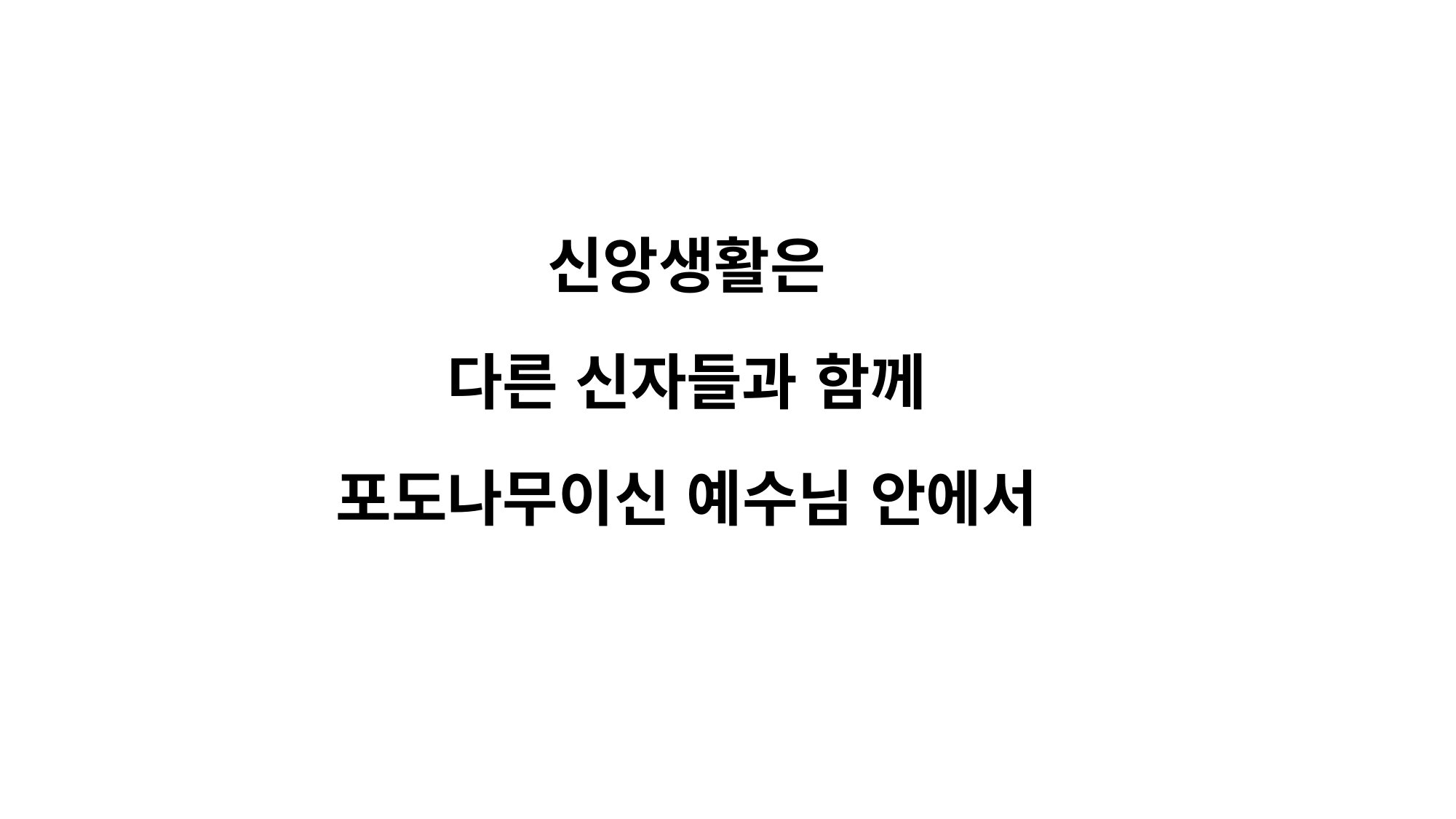

신앙생활은
다른 신자들과 함께
포도나무이신 예수님 안에서